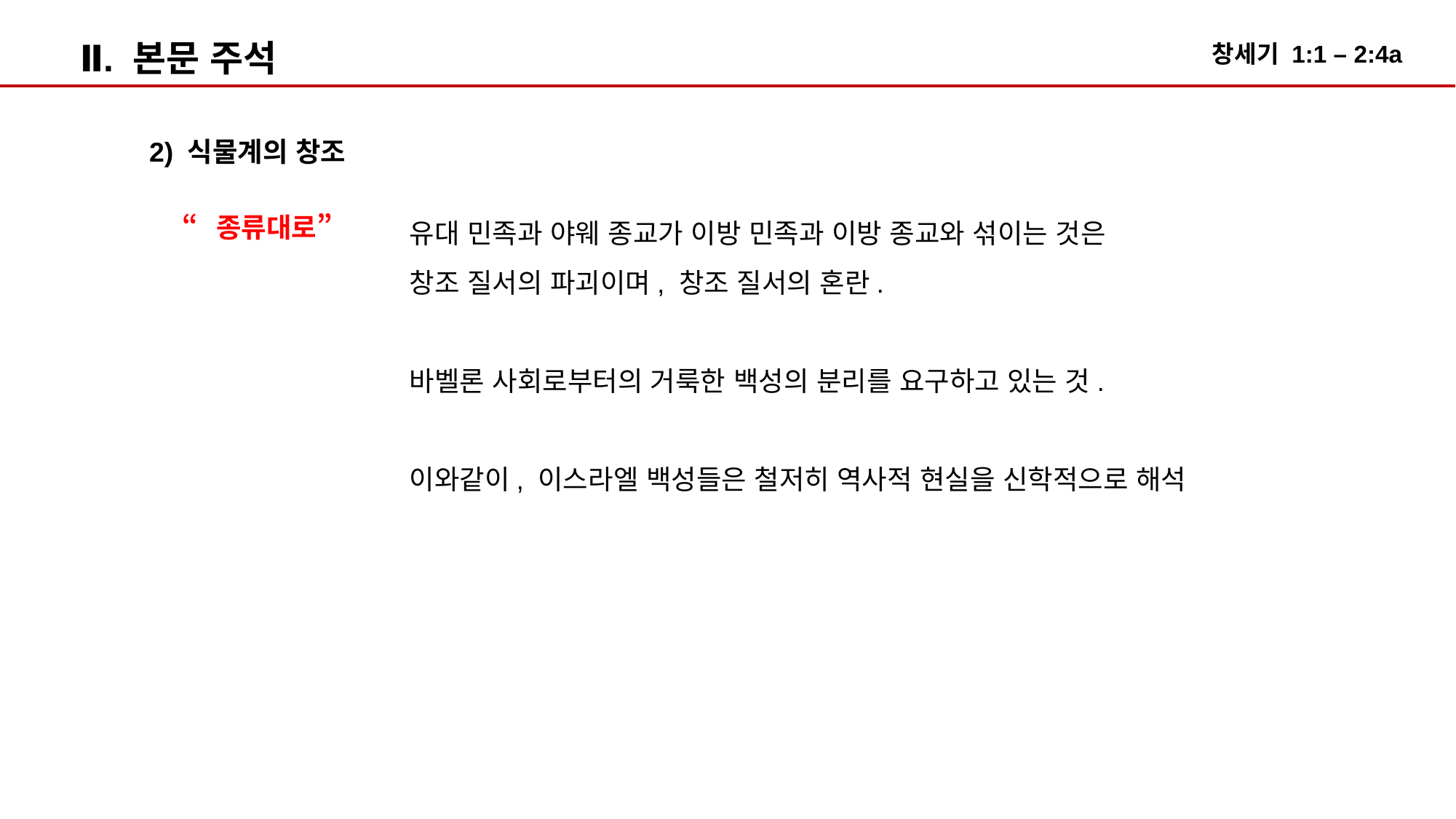

Ⅱ. 본문 주석
2) 식물계의 창조
유대 민족과 야웨 종교가 이방 민족과 이방 종교와 섞이는 것은
창조 질서의 파괴이며, 창조 질서의 혼란.

바벨론 사회로부터의 거룩한 백성의 분리를 요구하고 있는 것.

이와같이, 이스라엘 백성들은 철저히 역사적 현실을 신학적으로 해석

“종류대로”